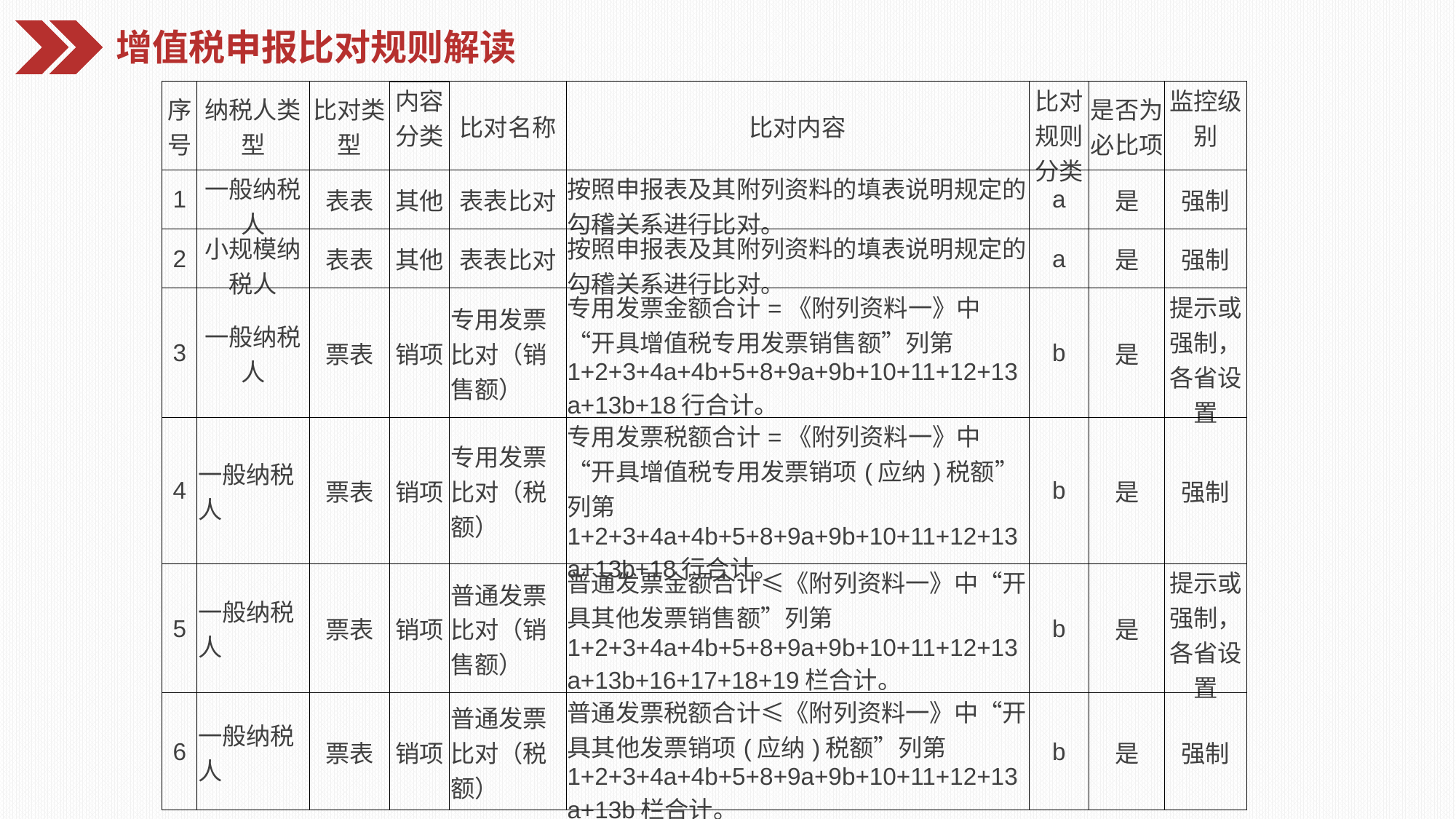

增值税申报比对规则解读

| 序号 | 纳税人类型 | 比对类型 | 内容分类 | 比对名称 | 比对内容 | 比对规则分类 | 是否为必比项 | 监控级别 |
| --- | --- | --- | --- | --- | --- | --- | --- | --- |
| 1 | 一般纳税人 | 表表 | 其他 | 表表比对 | 按照申报表及其附列资料的填表说明规定的勾稽关系进行比对。 | a | 是 | 强制 |
| 2 | 小规模纳税人 | 表表 | 其他 | 表表比对 | 按照申报表及其附列资料的填表说明规定的勾稽关系进行比对。 | a | 是 | 强制 |
| 3 | 一般纳税人 | 票表 | 销项 | 专用发票比对（销售额） | 专用发票金额合计=《附列资料一》中“开具增值税专用发票销售额”列第1+2+3+4a+4b+5+8+9a+9b+10+11+12+13a+13b+18行合计。 | b | 是 | 提示或强制，各省设置 |
| 4 | 一般纳税人 | 票表 | 销项 | 专用发票比对（税额） | 专用发票税额合计=《附列资料一》中“开具增值税专用发票销项(应纳)税额”列第1+2+3+4a+4b+5+8+9a+9b+10+11+12+13a+13b+18行合计。 | b | 是 | 强制 |
| 5 | 一般纳税人 | 票表 | 销项 | 普通发票比对（销售额） | 普通发票金额合计≤《附列资料一》中“开具其他发票销售额”列第1+2+3+4a+4b+5+8+9a+9b+10+11+12+13a+13b+16+17+18+19栏合计。 | b | 是 | 提示或强制，各省设置 |
| 6 | 一般纳税人 | 票表 | 销项 | 普通发票比对（税额） | 普通发票税额合计≤《附列资料一》中“开具其他发票销项(应纳)税额”列第1+2+3+4a+4b+5+8+9a+9b+10+11+12+13a+13b栏合计。 | b | 是 | 强制 |